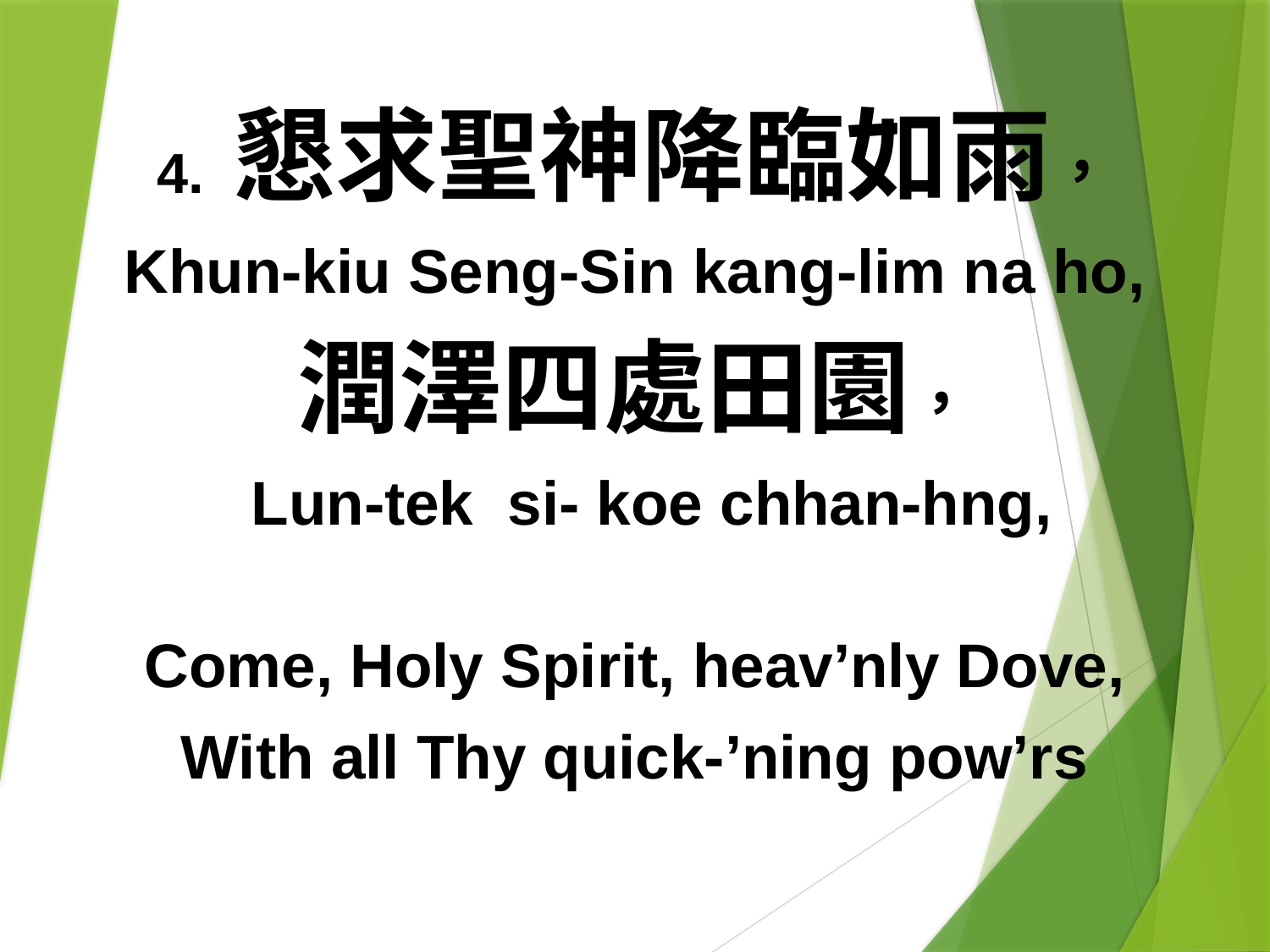

4. 懇求聖神降臨如雨，
Khun-kiu Seng-Sin kang-lim na ho,
潤澤四處田園，
  Lun-tek  si- koe chhan-hng,

Come, Holy Spirit, heav’nly Dove,
With all Thy quick-’ning pow’rs